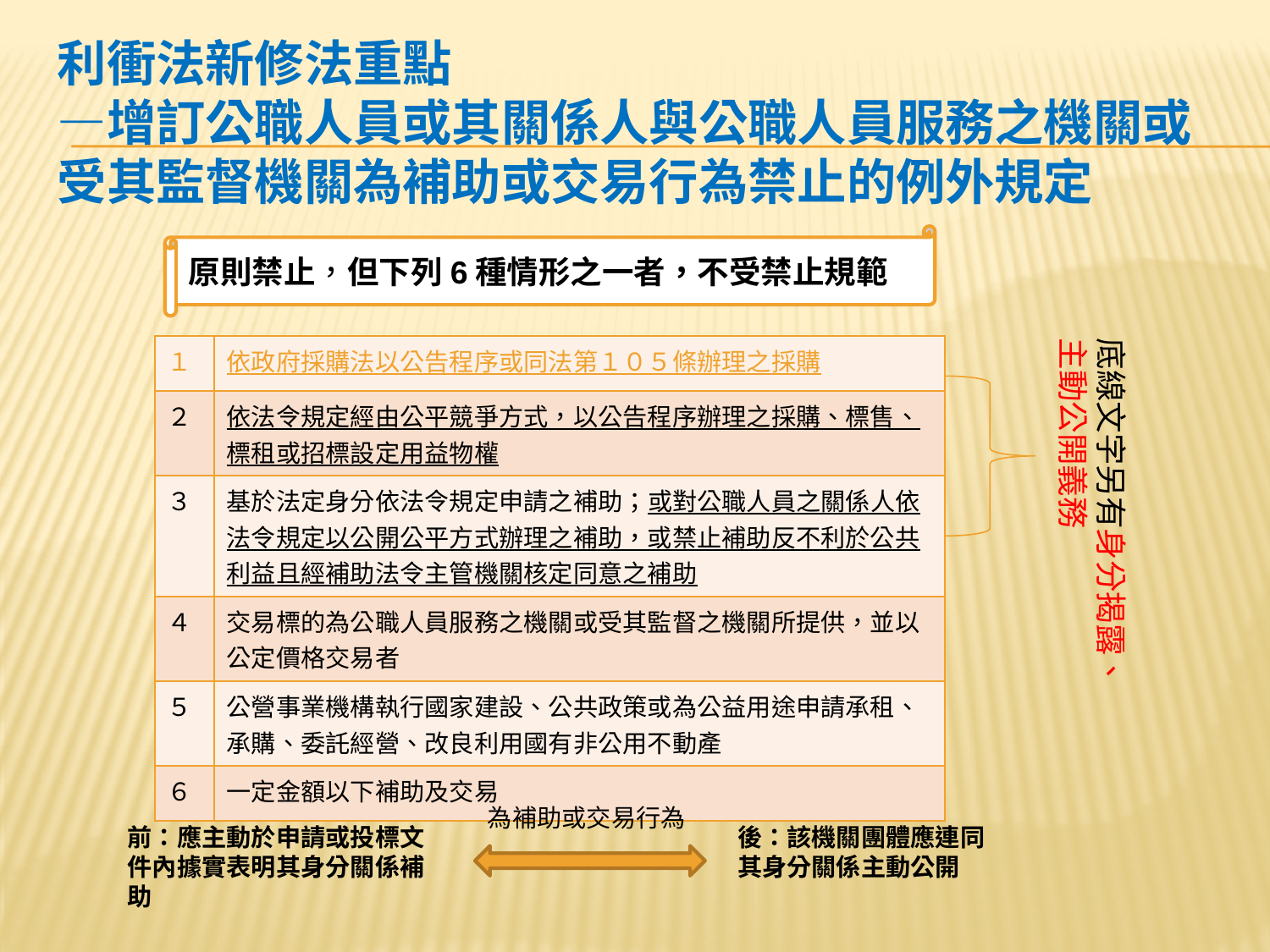

# 利衝法新修法重點 —增訂公職人員或其關係人與公職人員服務之機關或受其監督機關為補助或交易行為禁止的例外規定

原則禁止，但下列6種情形之一者，不受禁止規範
底線文字另有身分揭露、主動公開義務
| １ | 依政府採購法以公告程序或同法第１０５條辦理之採購 |
| --- | --- |
| ２ | 依法令規定經由公平競爭方式，以公告程序辦理之採購、標售、標租或招標設定用益物權 |
| ３ | 基於法定身分依法令規定申請之補助；或對公職人員之關係人依法令規定以公開公平方式辦理之補助，或禁止補助反不利於公共利益且經補助法令主管機關核定同意之補助 |
| ４ | 交易標的為公職人員服務之機關或受其監督之機關所提供，並以公定價格交易者 |
| ５ | 公營事業機構執行國家建設、公共政策或為公益用途申請承租、承購、委託經營、改良利用國有非公用不動產 |
| ６ | 一定金額以下補助及交易 |

為補助或交易行為
前：應主動於申請或投標文件內據實表明其身分關係補助
後：該機關團體應連同其身分關係主動公開